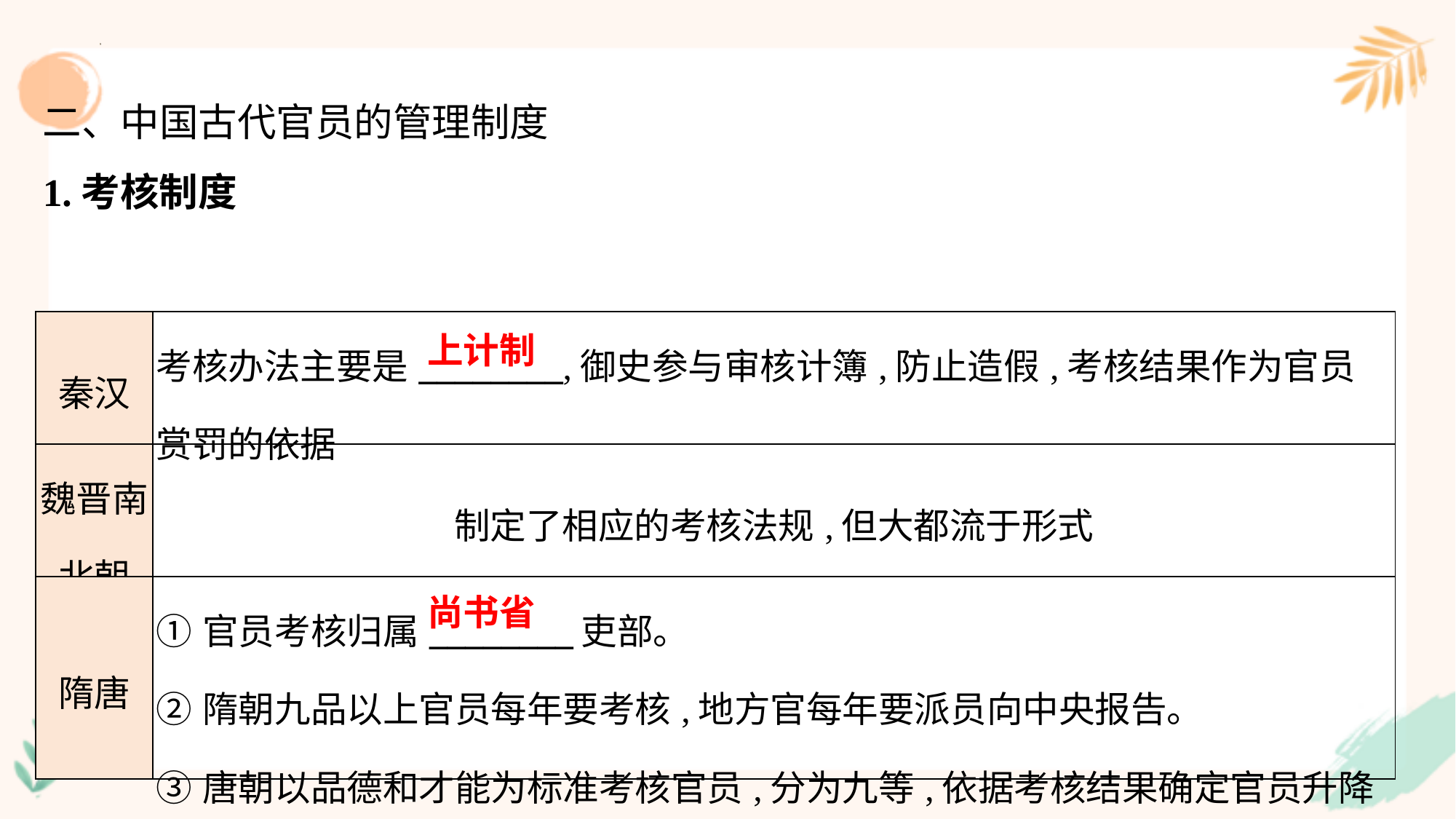

二、中国古代官员的管理制度
1.考核制度
| 秦汉 | 考核办法主要是\_\_\_\_\_\_\_\_,御史参与审核计簿,防止造假,考核结果作为官员 赏罚的依据 |
| --- | --- |
| 魏晋南 北朝 | 制定了相应的考核法规,但大都流于形式 |
| 隋唐 | ①官员考核归属\_\_\_\_\_\_\_\_吏部。 ②隋朝九品以上官员每年要考核,地方官每年要派员向中央报告。 ③唐朝以品德和才能为标准考核官员,分为九等,依据考核结果确定官员升降 |
上计制
尚书省